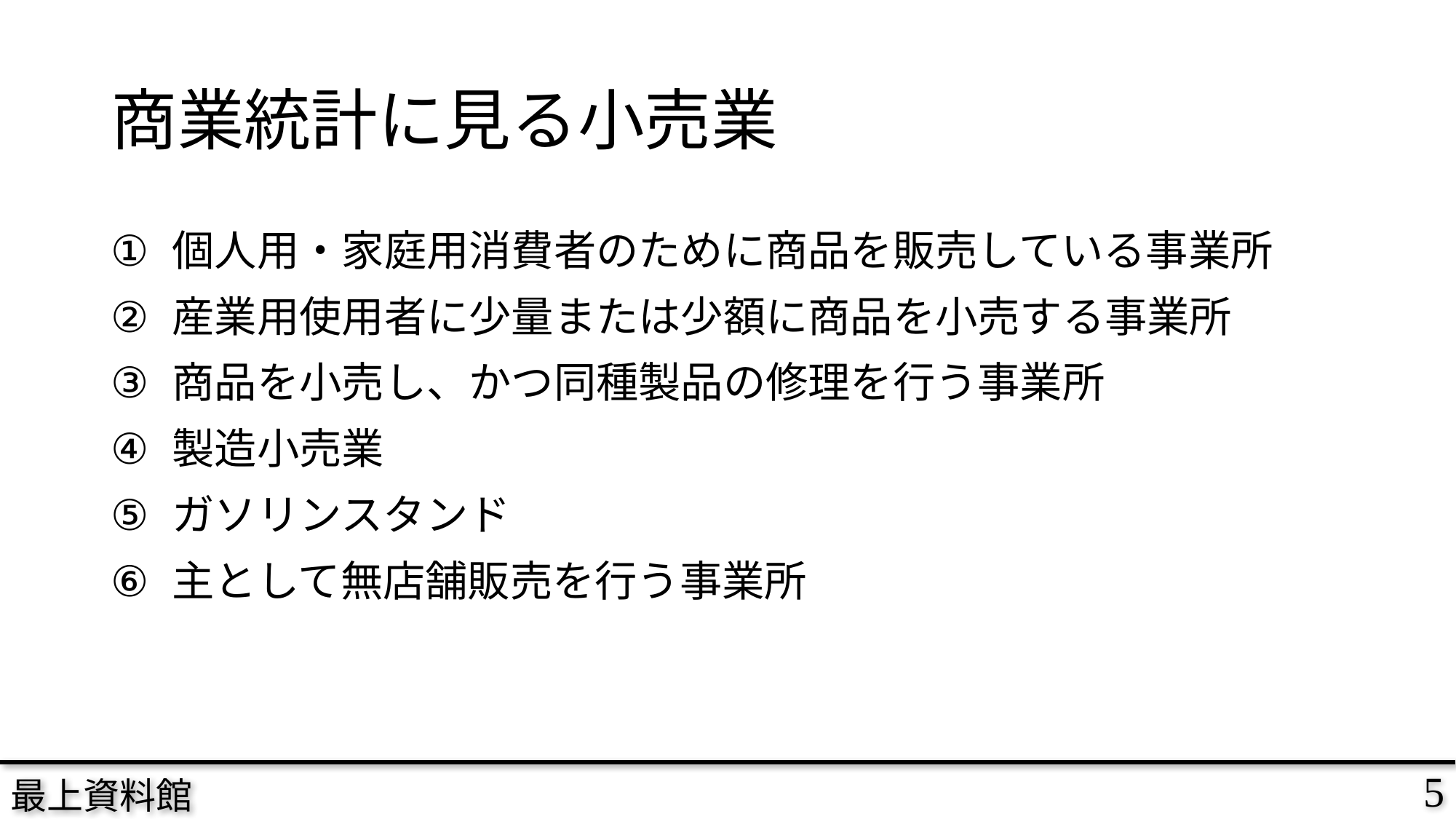

# 商業統計に見る小売業
個人用・家庭用消費者のために商品を販売している事業所
産業用使用者に少量または少額に商品を小売する事業所
商品を小売し、かつ同種製品の修理を行う事業所
製造小売業
ガソリンスタンド
主として無店舗販売を行う事業所